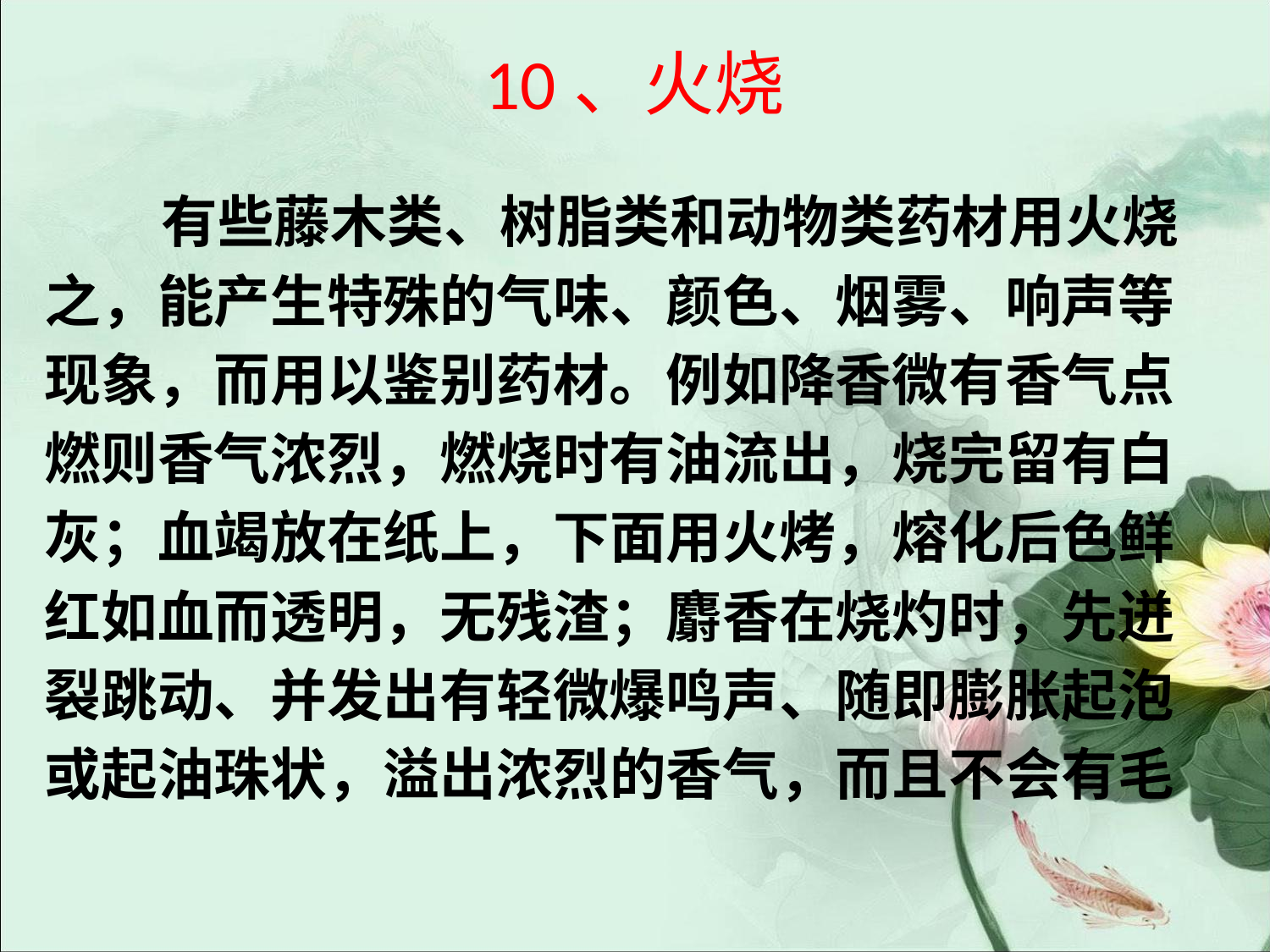

# 10、火烧
        有些藤木类、树脂类和动物类药材用火烧
之，能产生特殊的气味、颜色、烟雾、响声等
现象，而用以鉴别药材。例如降香微有香气点
燃则香气浓烈，燃烧时有油流出，烧完留有白
灰；血竭放在纸上，下面用火烤，熔化后色鲜
红如血而透明，无残渣；麝香在烧灼时，先迸
裂跳动、并发出有轻微爆鸣声、随即膨胀起泡
或起油珠状，溢出浓烈的香气，而且不会有毛